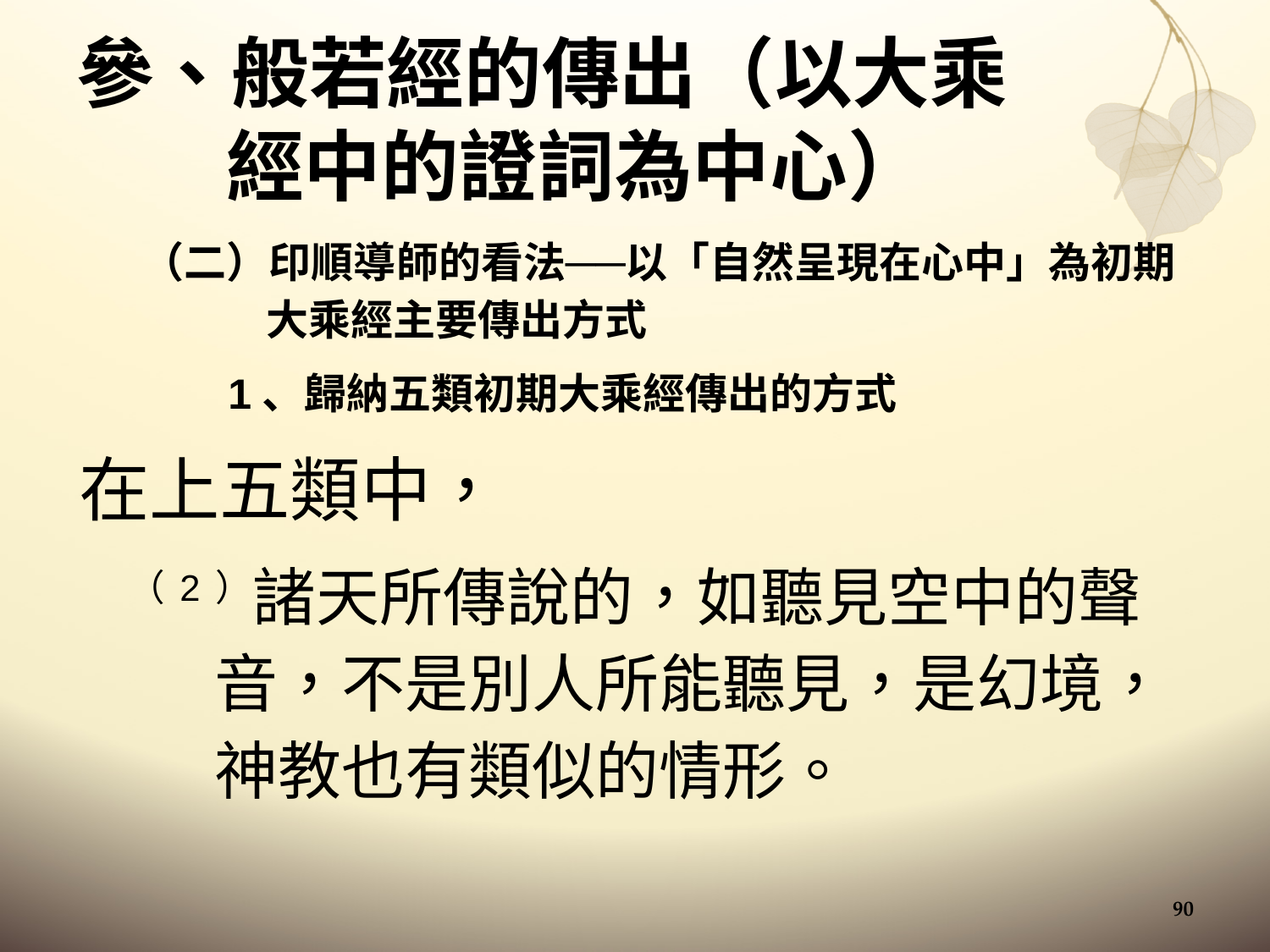

# 參、般若經的傳出（以大乘經中的證詞為中心）
（二）印順導師的看法──以「自然呈現在心中」為初期大乘經主要傳出方式
1、歸納五類初期大乘經傳出的方式
在上五類中，
（2）諸天所傳說的，如聽見空中的聲音，不是別人所能聽見，是幻境，神教也有類似的情形。

90